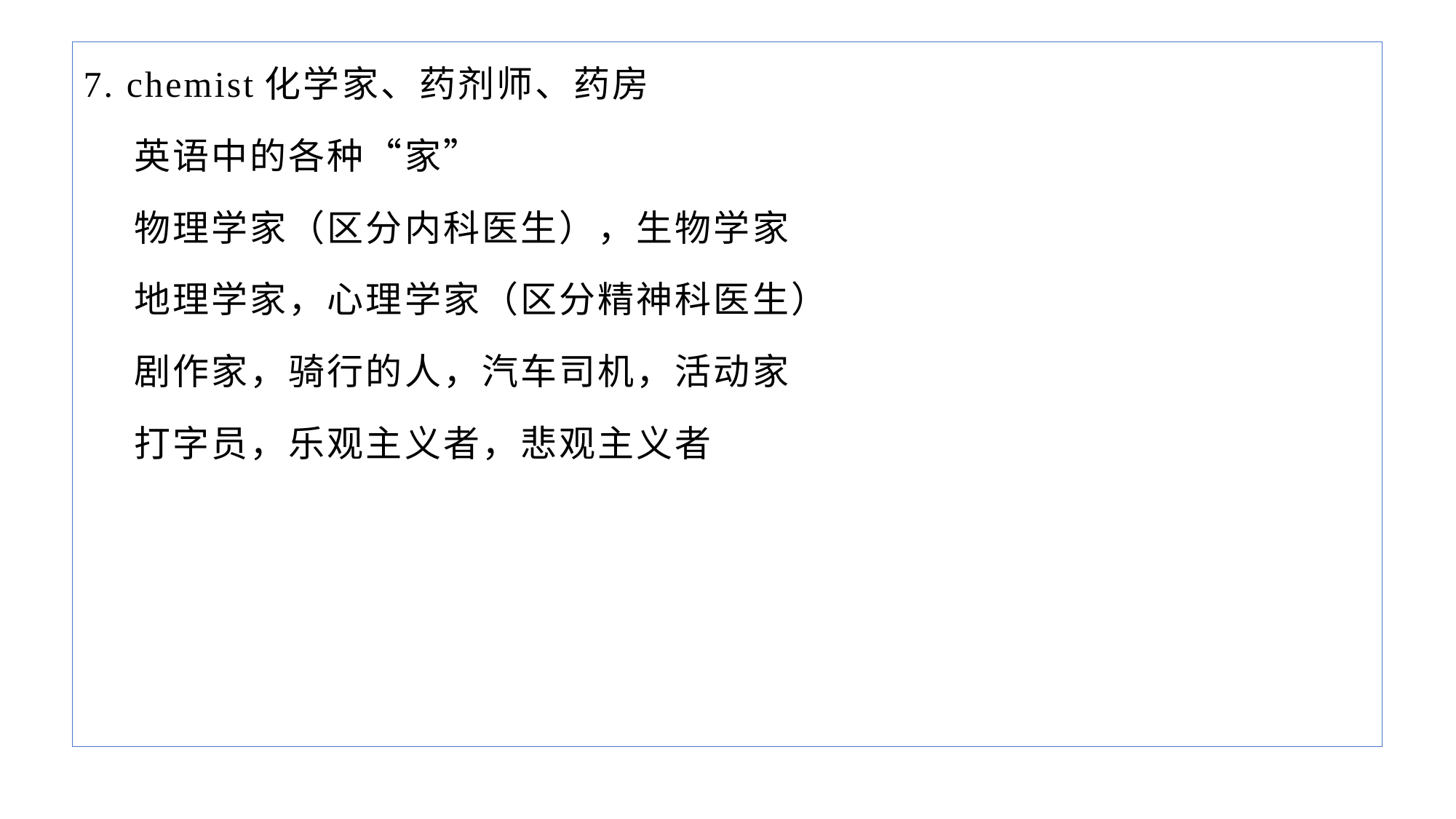

7. chemist化学家、药剂师、药房
    英语中的各种“家”
    物理学家（区分内科医生），生物学家
    地理学家，心理学家（区分精神科医生）
    剧作家，骑行的人，汽车司机，活动家
    打字员，乐观主义者，悲观主义者